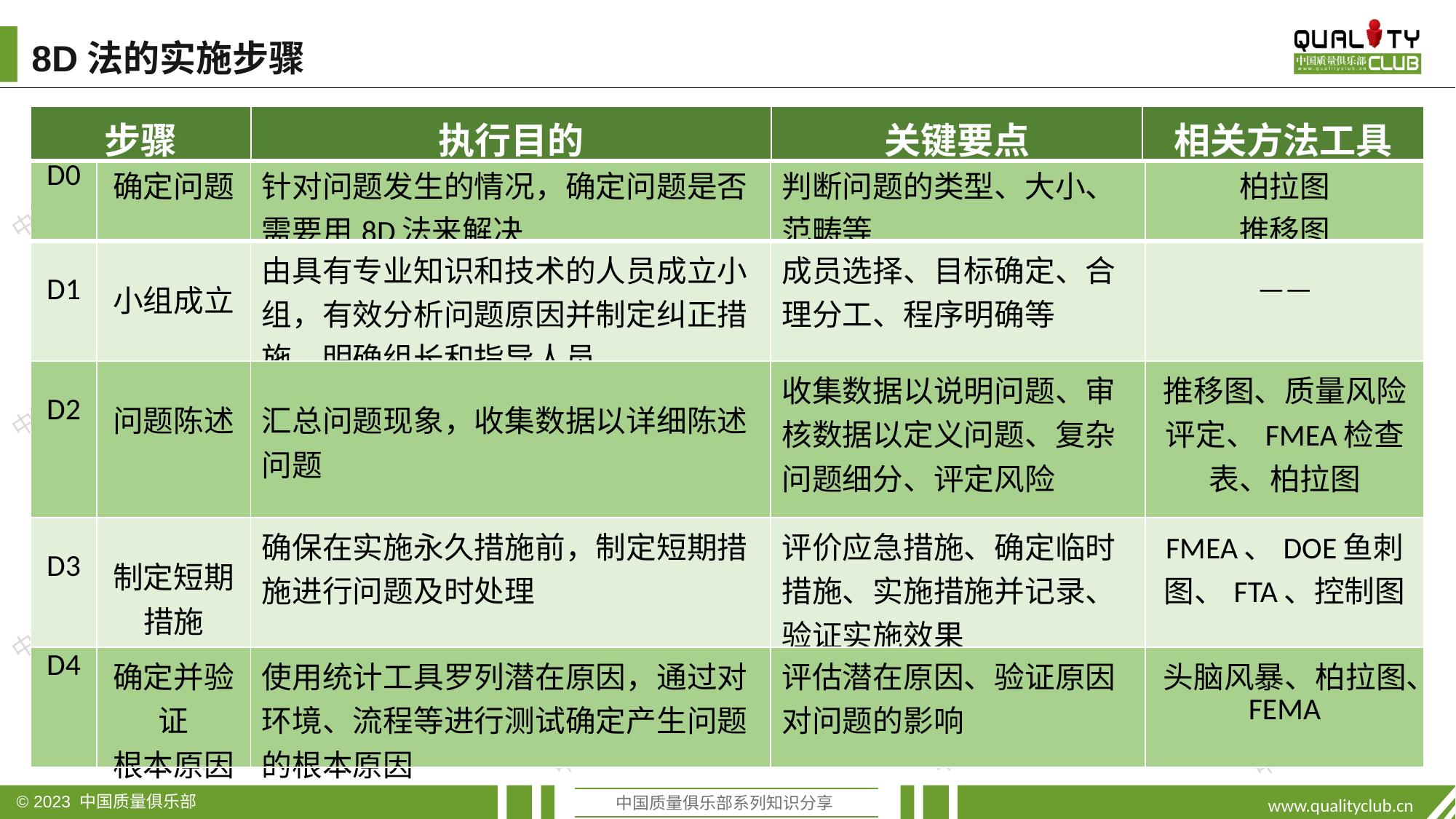

8D法的实施步骤
| 步骤 | 执行目的 | 关键要点 | 相关方法工具 |
| --- | --- | --- | --- |
| D0 | 确定问题 | 针对问题发生的情况，确定问题是否需要用8D法来解决 | 判断问题的类型、大小、范畴等 | 柏拉图 推移图 |
| --- | --- | --- | --- | --- |
| D1 | 小组成立 | 由具有专业知识和技术的人员成立小组，有效分析问题原因并制定纠正措施，明确组长和指导人员 | 成员选择、目标确定、合理分工、程序明确等 | —— |
| D2 | 问题陈述 | 汇总问题现象，收集数据以详细陈述问题 | 收集数据以说明问题、审核数据以定义问题、复杂问题细分、评定风险 | 推移图、质量风险评定、FMEA检查表、柏拉图 |
| D3 | 制定短期措施 | 确保在实施永久措施前，制定短期措施进行问题及时处理 | 评价应急措施、确定临时措施、实施措施并记录、验证实施效果 | FMEA、DOE鱼刺图、FTA、控制图 |
| D4 | 确定并验证 根本原因 | 使用统计工具罗列潜在原因，通过对环境、流程等进行测试确定产生问题的根本原因 | 评估潜在原因、验证原因对问题的影响 | 头脑风暴、柏拉图、FEMA |